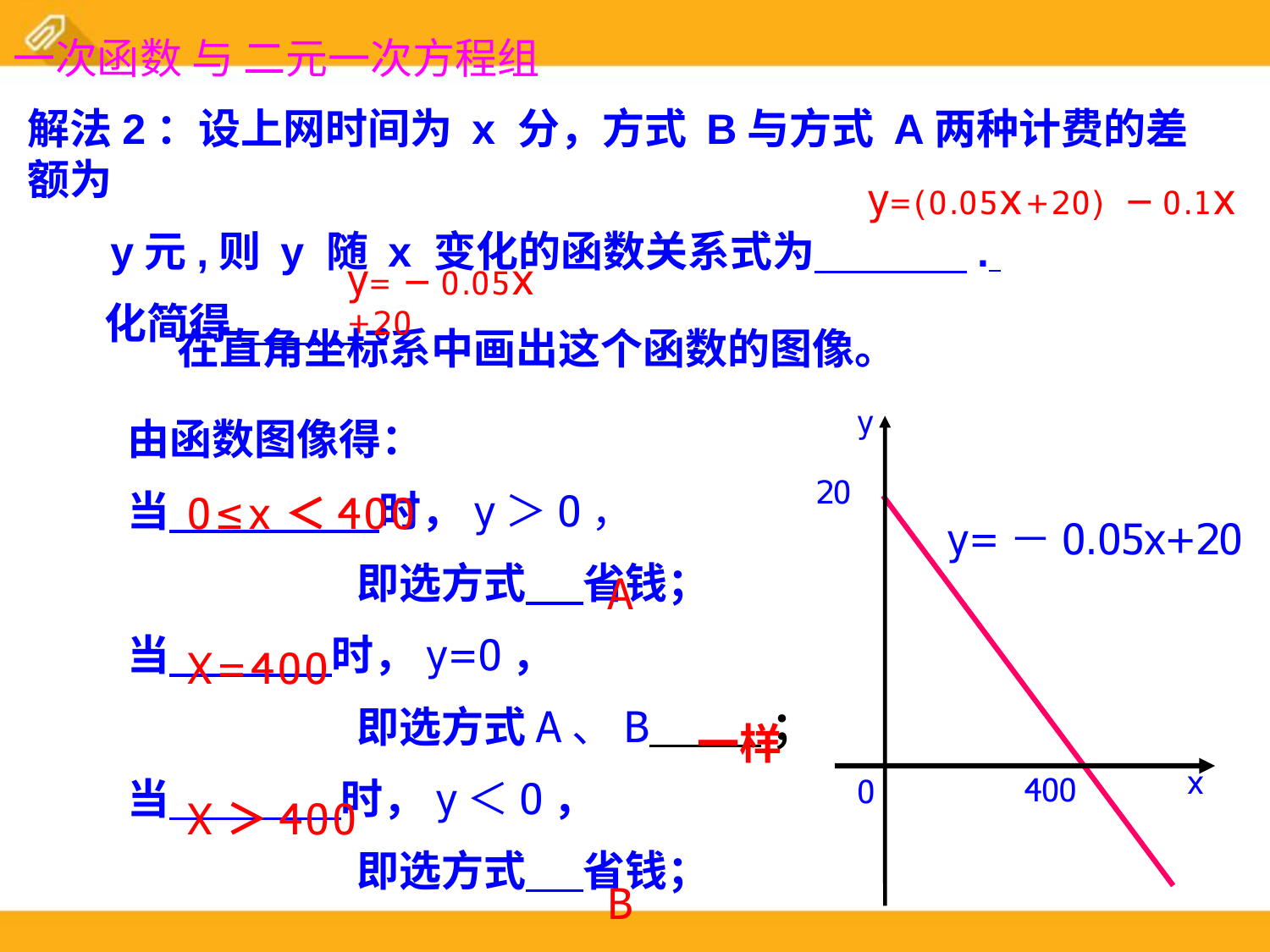

一次函数 与 二元一次方程组
解法2：设上网时间为 x 分，方式 B与方式 A两种计费的差额为
       y元,则 y 随 x 变化的函数关系式为                .
       化简得               。
y=(0.05x+20) －0.1x
y=－0.05x +20
在直角坐标系中画出这个函数的图像。
y

x

0
由函数图像得：
当                      时，y＞0，
                       即选方式      省钱；
当                 时，y=0，
                       即选方式A、B         ；
当                  时，y＜0，
                       即选方式      省钱；
20
0≤x＜400

y=－0.05x+20
A
X=400
一样
400
X＞400
B